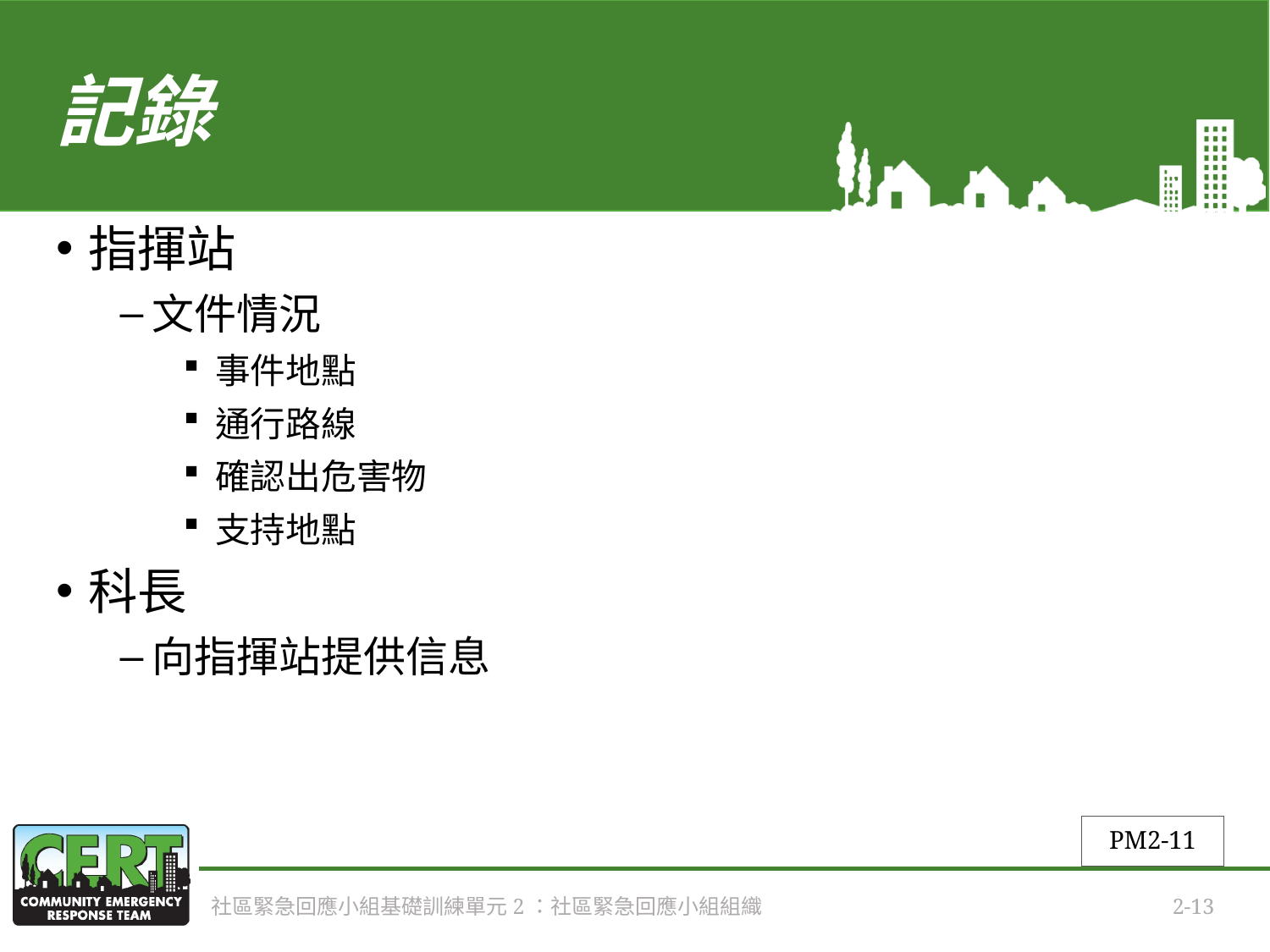

# 記錄
指揮站
文件情況
事件地點
通行路線
確認出危害物
支持地點
科長
向指揮站提供信息

PM2-11
社區緊急回應小組基礎訓練單元2：社區緊急回應小組組織
2-13